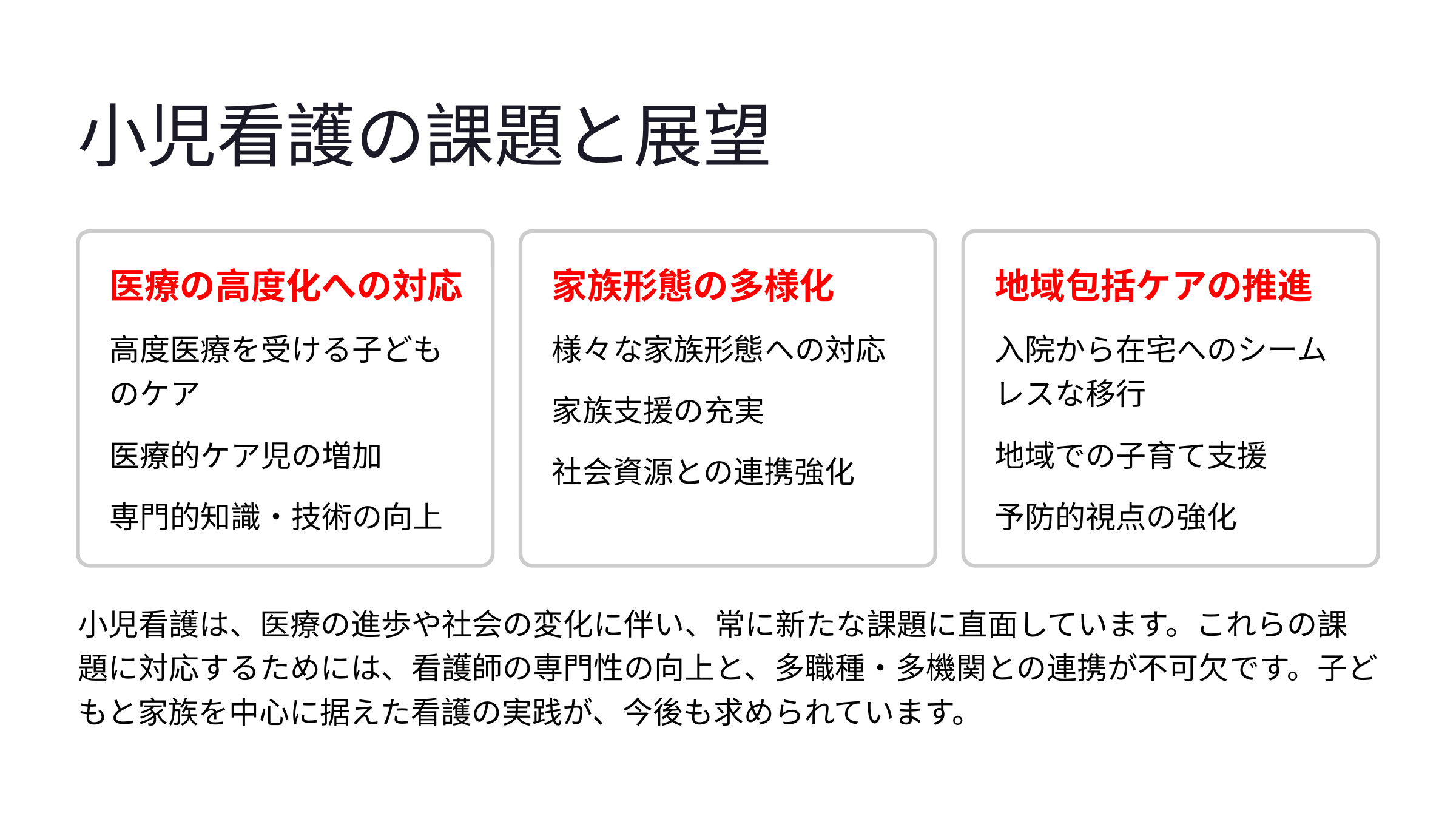

小児看護の課題と展望

医療の高度化への対応
家族形態の多様化
地域包括ケアの推進
高度医療を受ける子どものケア
様々な家族形態への対応
入院から在宅へのシームレスな移行
家族支援の充実
医療的ケア児の増加
地域での子育て支援
社会資源との連携強化
専門的知識・技術の向上
予防的視点の強化
小児看護は、医療の進歩や社会の変化に伴い、常に新たな課題に直面しています。これらの課題に対応するためには、看護師の専門性の向上と、多職種・多機関との連携が不可欠です。子どもと家族を中心に据えた看護の実践が、今後も求められています。